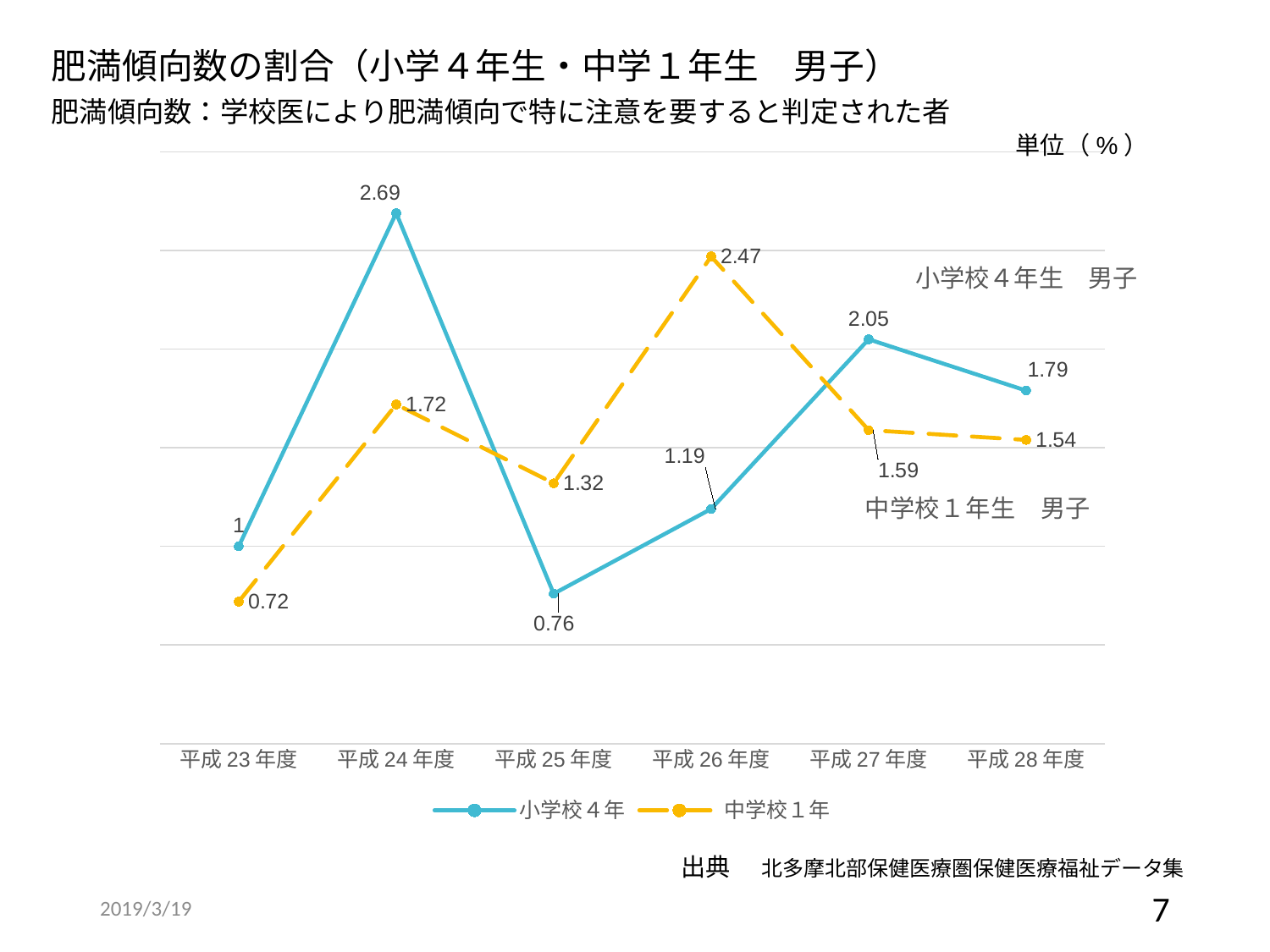

肥満傾向数の割合（小学４年生・中学１年生　男子）
肥満傾向数：学校医により肥満傾向で特に注意を要すると判定された者
単位（%）

### Chart

| Category | 小学校４年 | 中学校１年 |
|---|---|---|
| 平成23年度 | 1.0 | 0.72 |
| 平成24年度 | 2.69 | 1.72 |
| 平成25年度 | 0.76 | 1.32 |
| 平成26年度 | 1.19 | 2.47 |
| 平成27年度 | 2.05 | 1.59 |
| 平成28年度 | 1.79 | 1.54 |
小学校４年生　男子
出典　 北多摩北部保健医療圏保健医療福祉データ集
2019/3/19
7